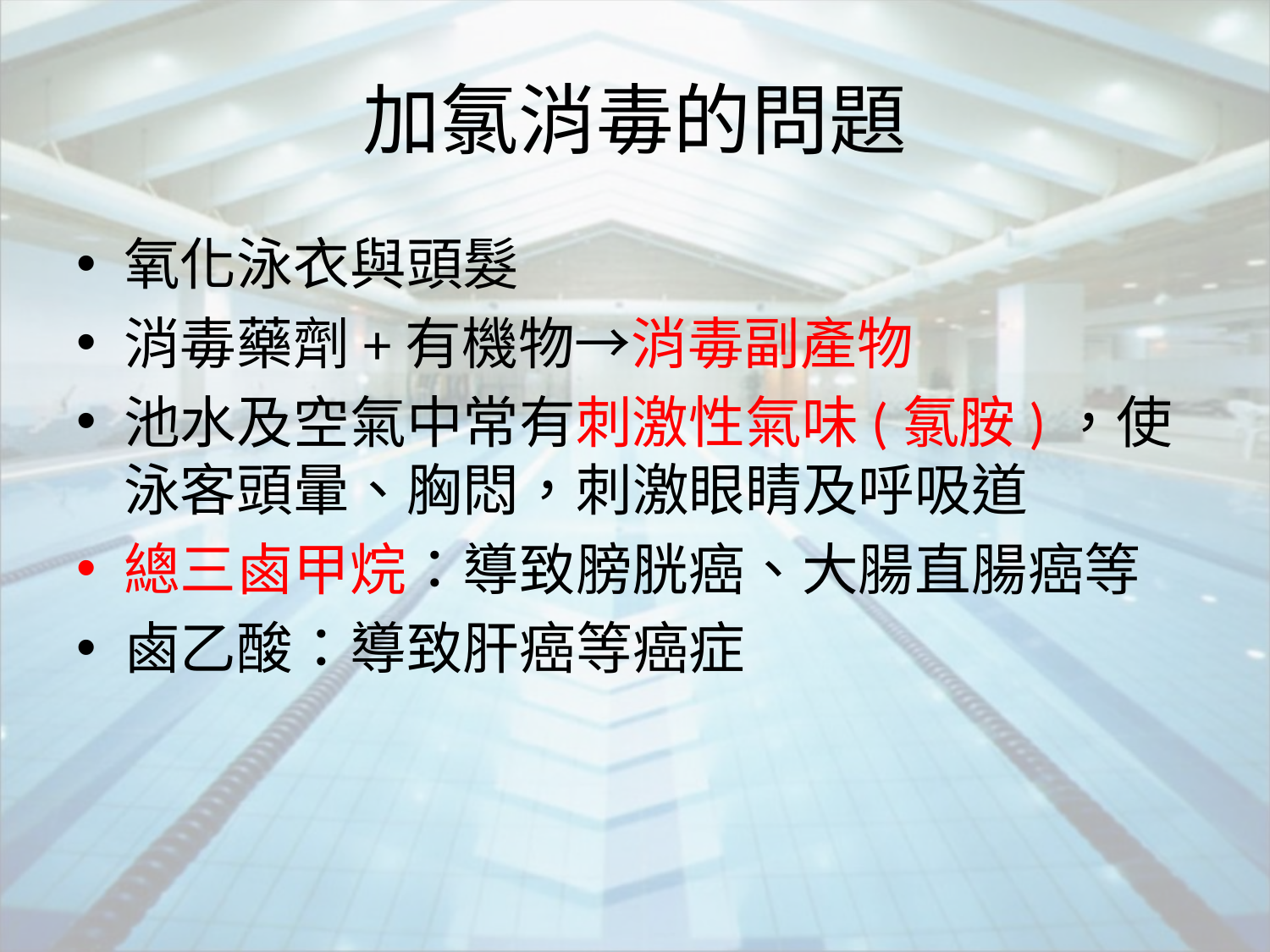

# 加氯消毒的問題
氧化泳衣與頭髮
消毒藥劑+有機物→消毒副產物
池水及空氣中常有刺激性氣味(氯胺)，使泳客頭暈、胸悶，刺激眼睛及呼吸道
總三鹵甲烷：導致膀胱癌、大腸直腸癌等
鹵乙酸：導致肝癌等癌症